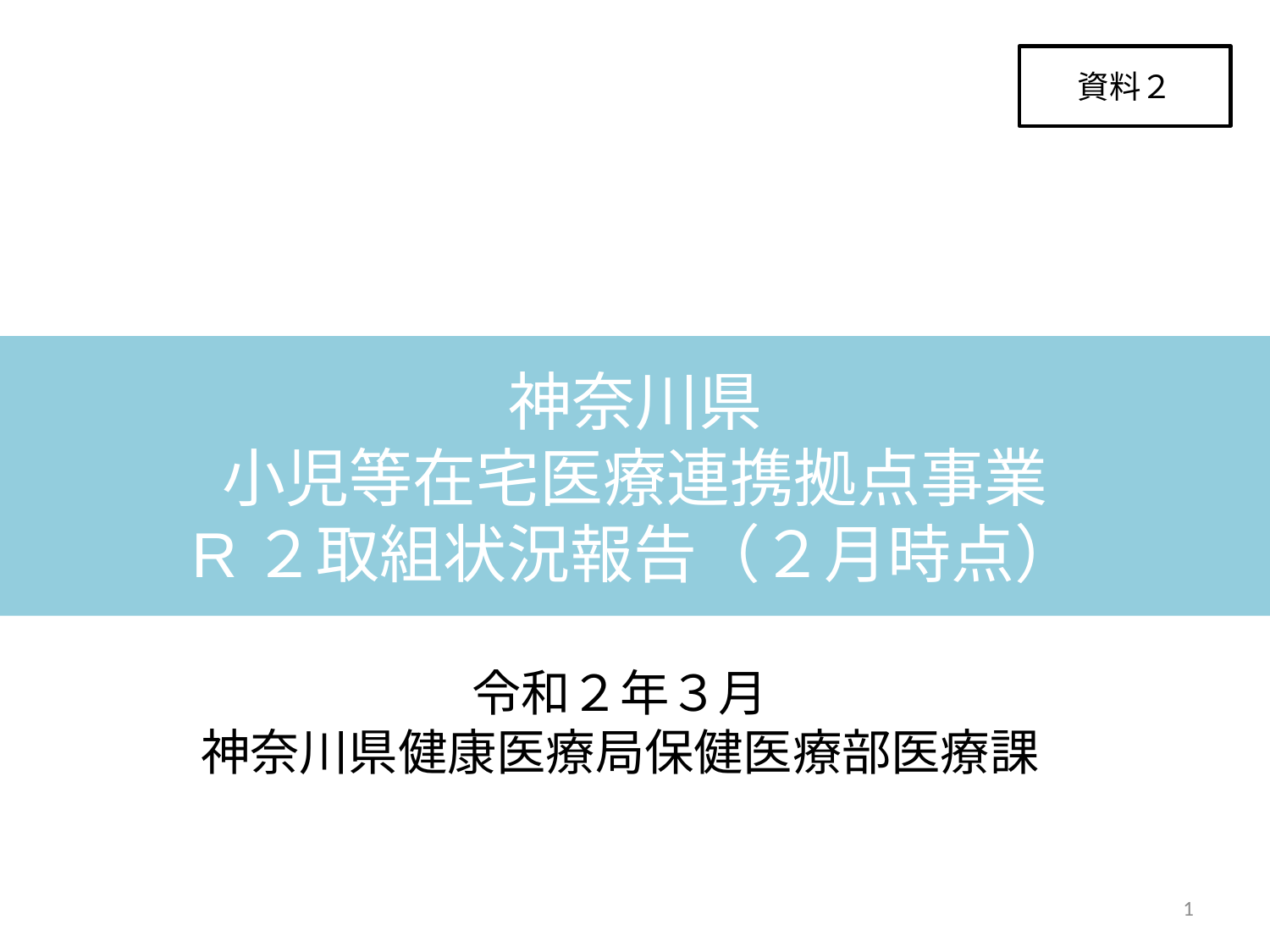

資料２
神奈川県
小児等在宅医療連携拠点事業
R２取組状況報告（２月時点）
令和２年３月
神奈川県健康医療局保健医療部医療課
1